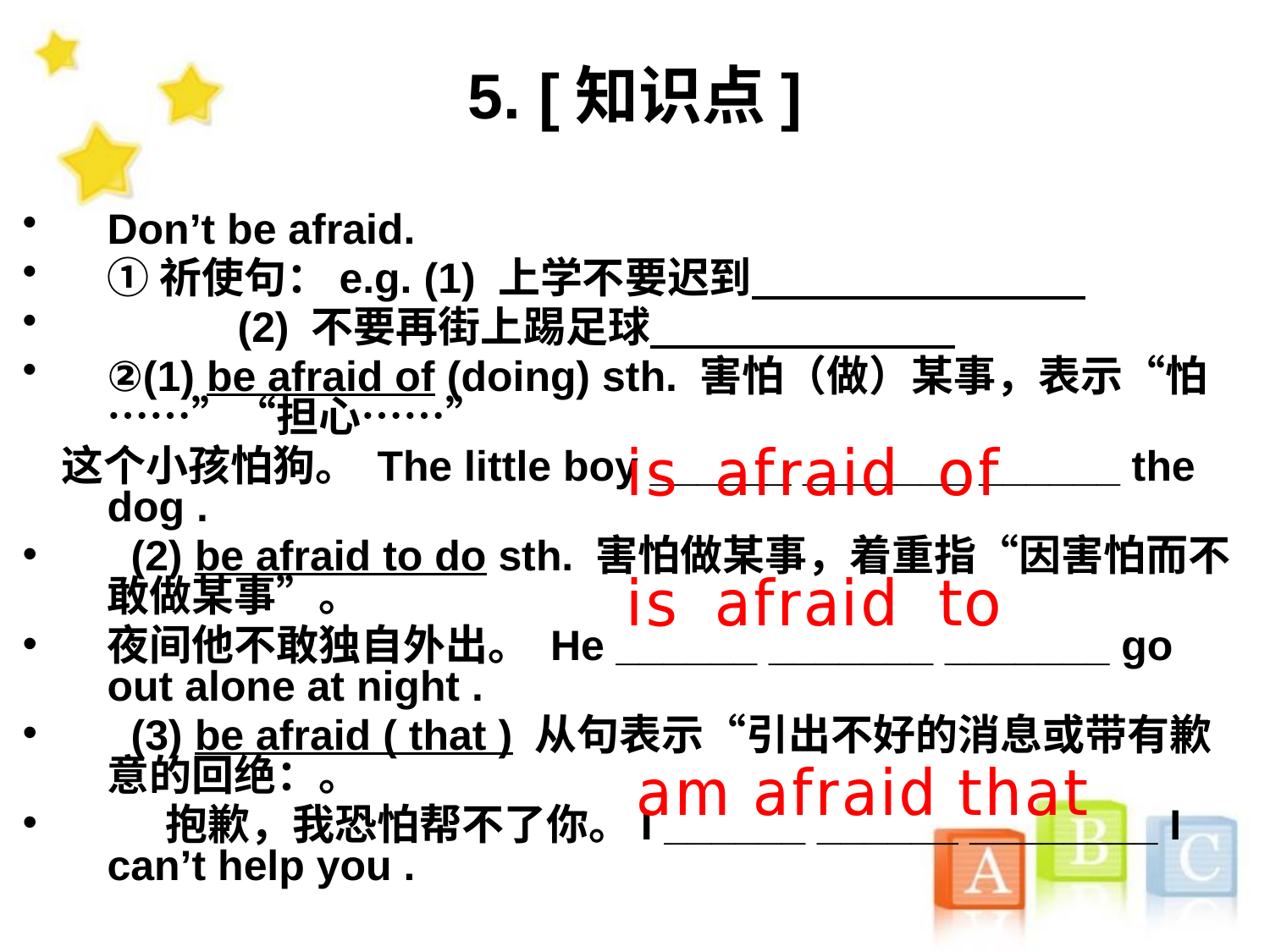

# 5. [知识点]
Don’t be afraid.
①祈使句：e.g. (1) 上学不要迟到
           (2) 不要再街上踢足球
②(1) be afraid of (doing) sth. 害怕（做）某事，表示“怕……”“担心……”
   这个小孩怕狗。 The little boy ______ _______ ______ the dog .
  (2) be afraid to do sth. 害怕做某事，着重指“因害怕而不敢做某事”。
夜间他不敢独自外出。 He ______ _______ _______ go out alone at night .
  (3) be afraid ( that ) 从句表示“引出不好的消息或带有歉意的回绝：。
     抱歉，我恐怕帮不了你。I ______ ______ ________ I can’t help you .
is  afraid  of
is  afraid  to
am afraid that